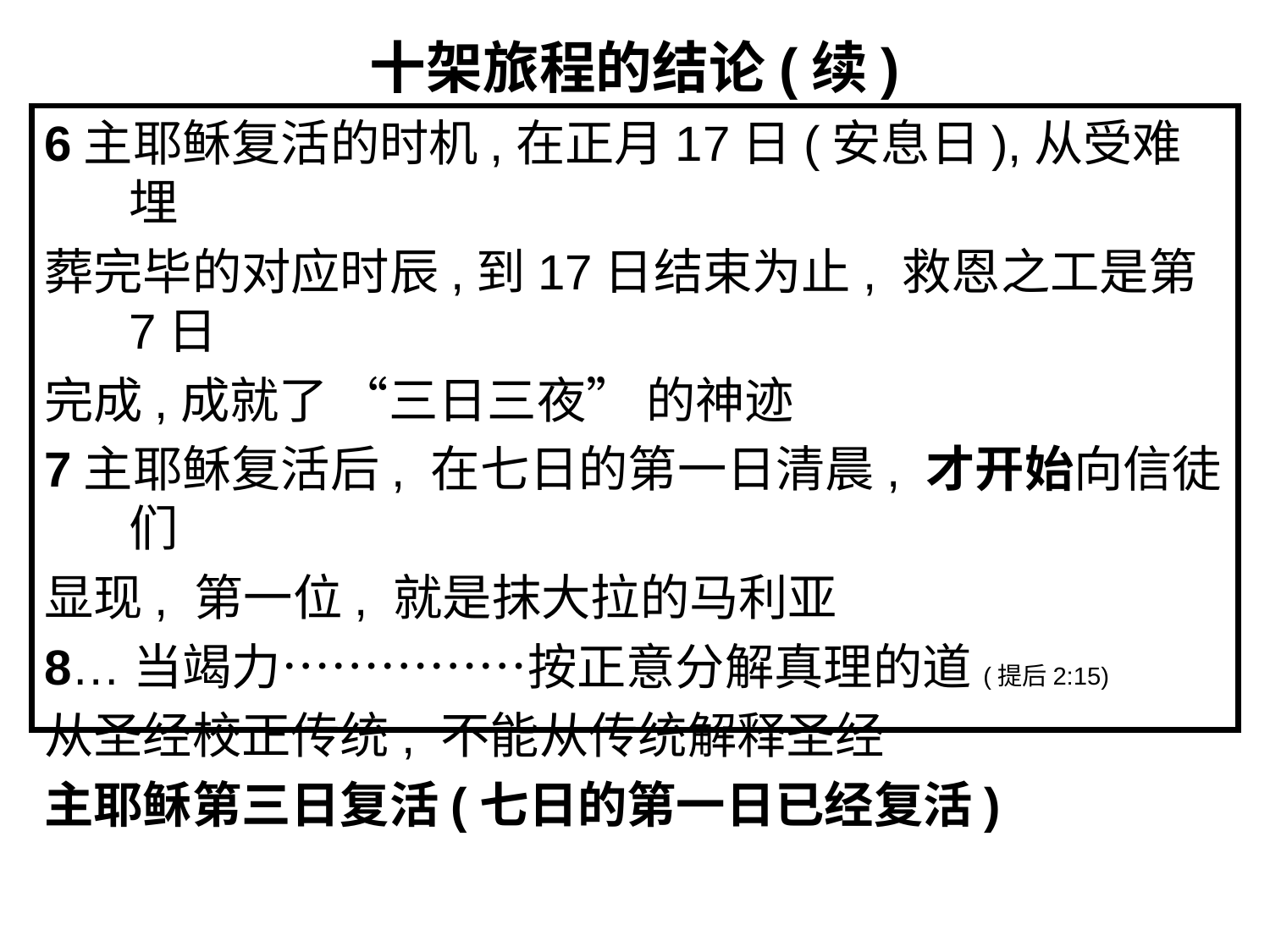

十架旅程的结论(续)
6主耶稣复活的时机,在正月17日(安息日),从受难埋
葬完毕的对应时辰,到17日结束为止, 救恩之工是第7日
完成,成就了 “三日三夜” 的神迹
7主耶稣复活后, 在七日的第一日清晨, 才开始向信徒们
显现, 第一位, 就是抹大拉的马利亚
8…当竭力……………按正意分解真理的道(提后2:15)
从圣经校正传统, 不能从传统解释圣经
主耶稣第三日复活(七日的第一日已经复活)